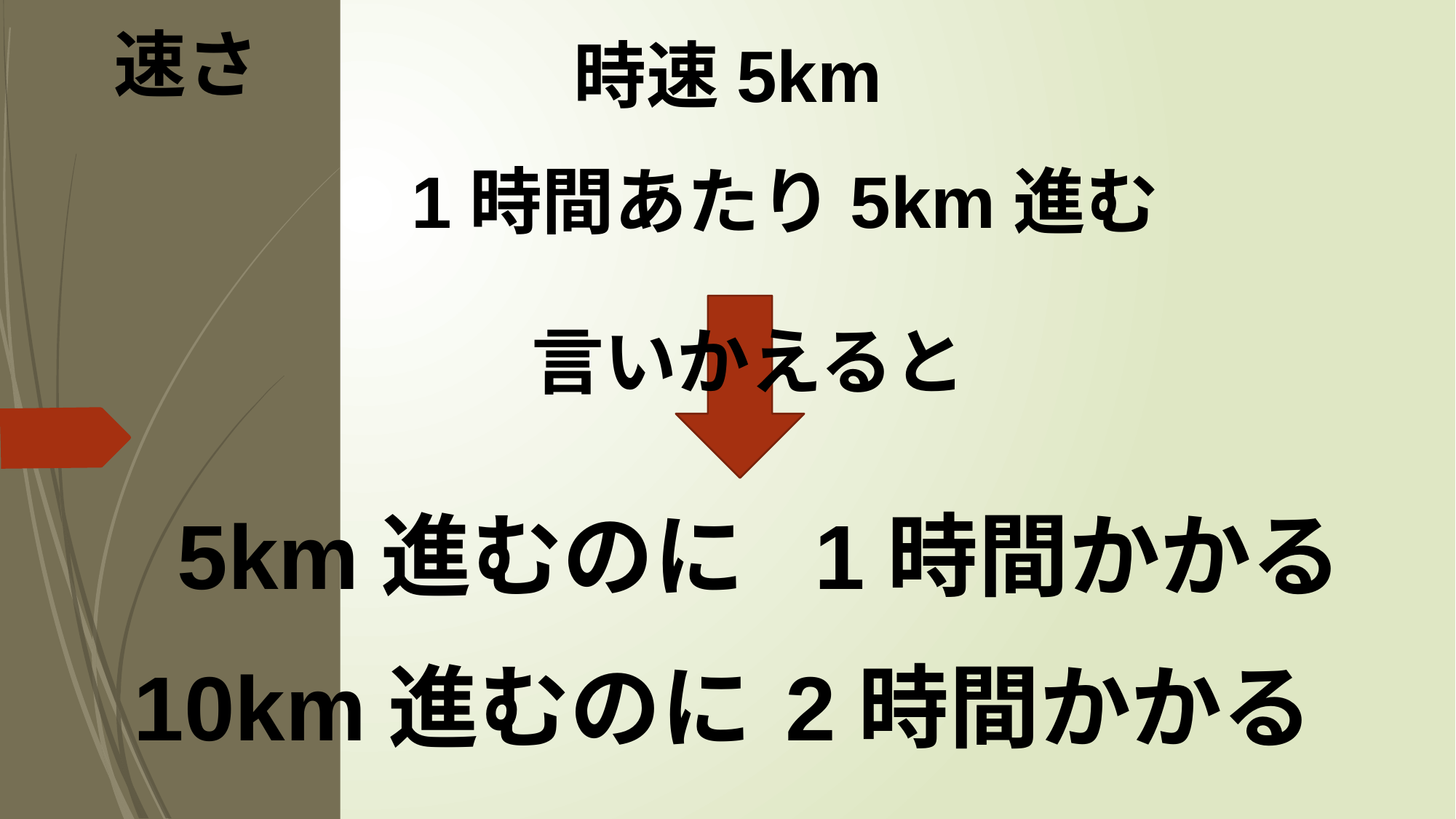

速さ
時速5km

1時間あたり5km進む

言いかえると

5km進むのに
1時間かかる
10km進むのに
2時間かかる